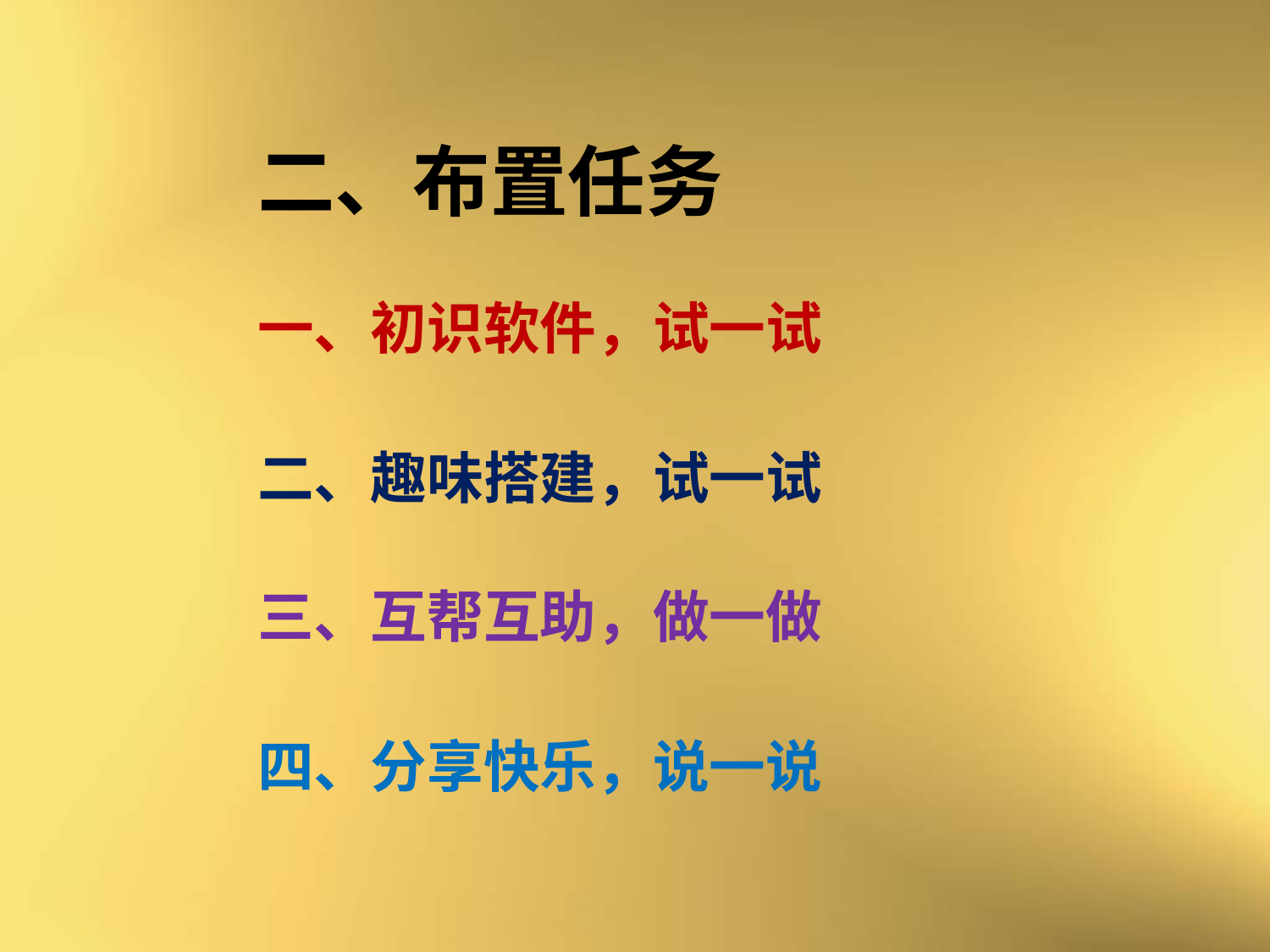

二、布置任务
一、初识软件，试一试
二、趣味搭建，试一试
三、互帮互助，做一做
四、分享快乐，说一说